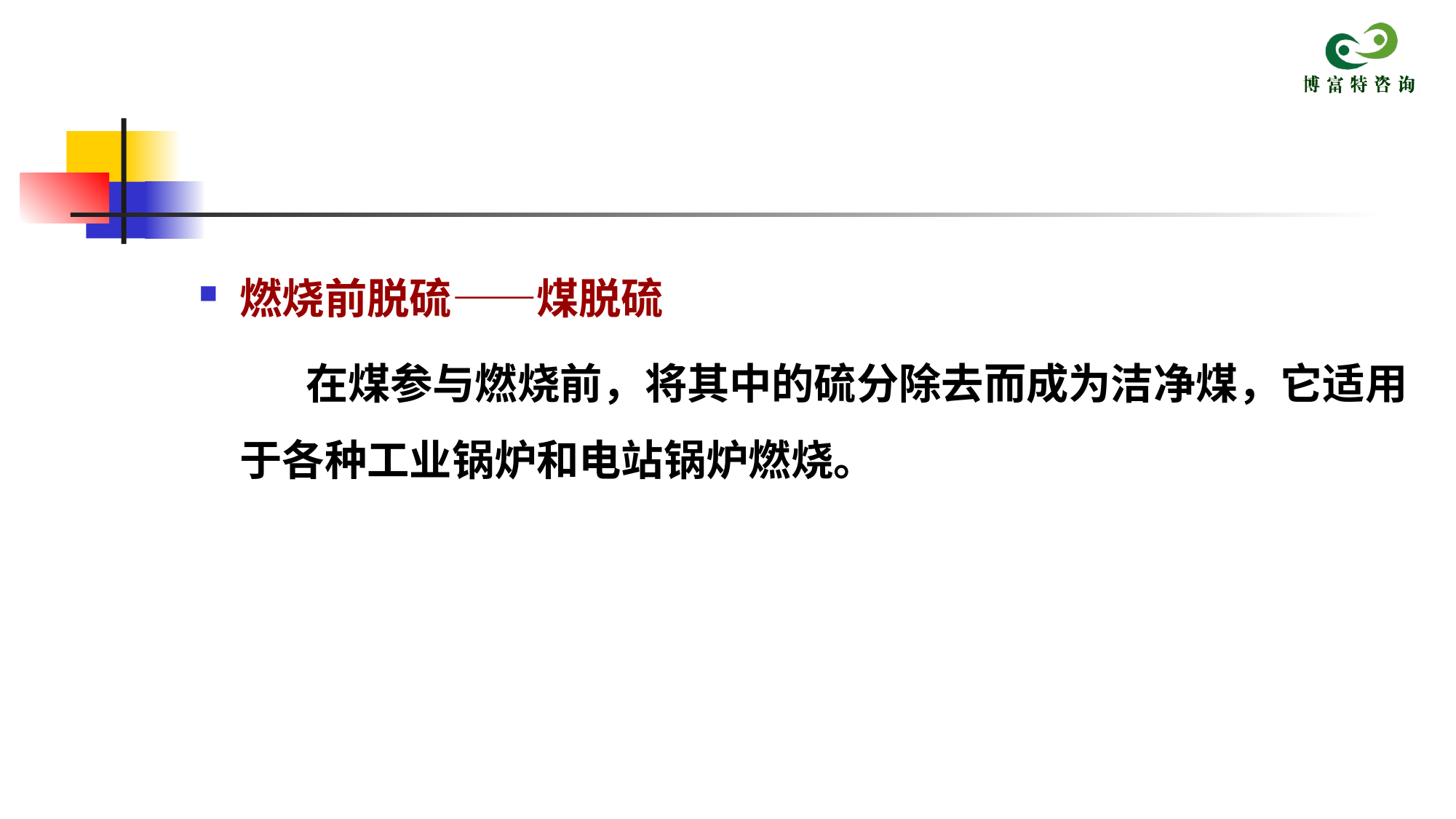

燃烧前脱硫——煤脱硫
          在煤参与燃烧前，将其中的硫分除去而成为洁净煤，它适用于各种工业锅炉和电站锅炉燃烧。